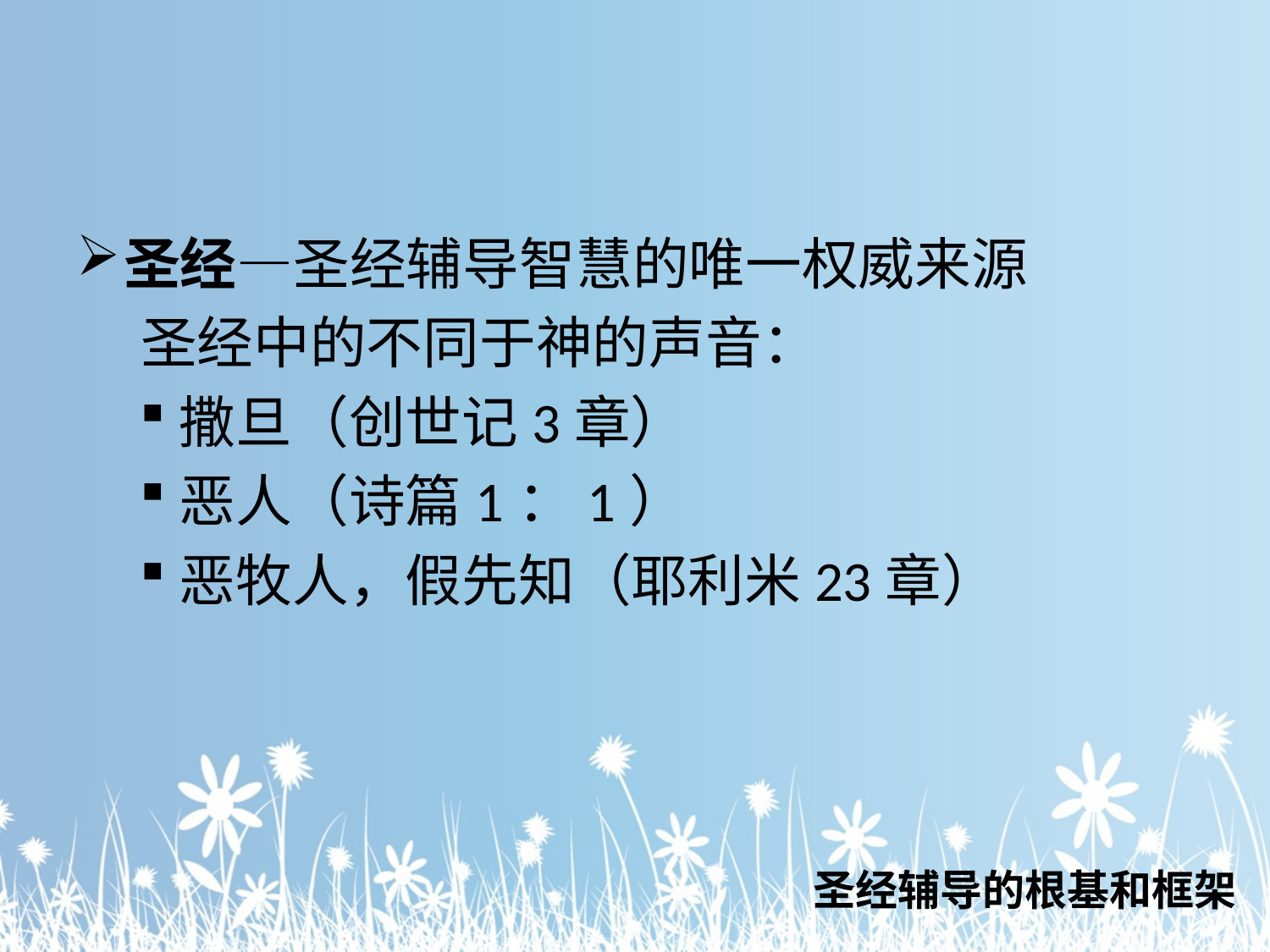

圣经—圣经辅导智慧的唯一权威来源
    圣经中的不同于神的声音：
撒旦（创世记3章）
恶人（诗篇1：1）
恶牧人，假先知（耶利米23章）

圣经辅导的根基和框架